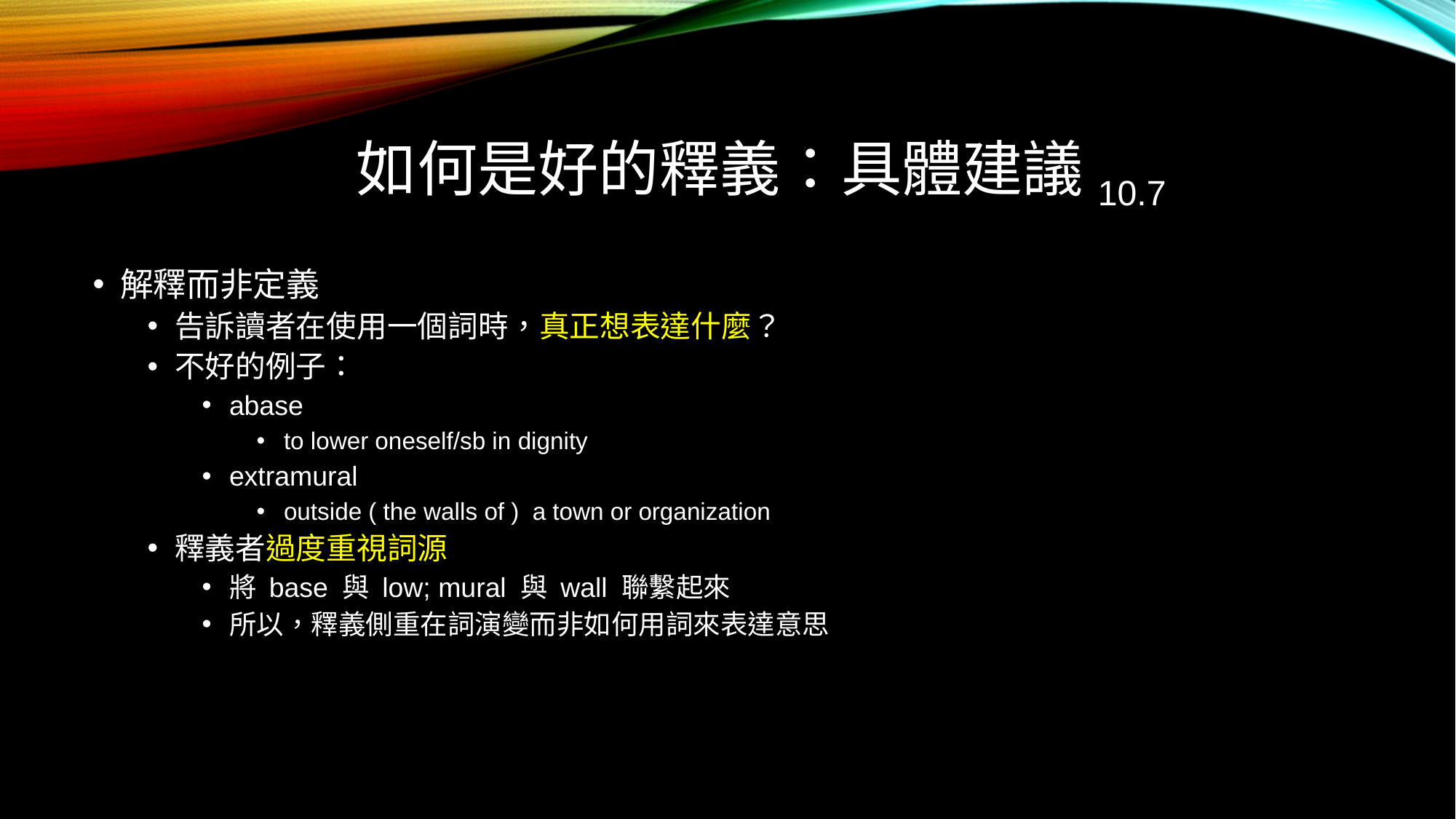

# 如何是好的釋義：具體建議10.7
解釋而非定義
告訴讀者在使用一個詞時，真正想表達什麼？
不好的例子：
abase
to lower oneself/sb in dignity
extramural
outside ( the walls of )  a town or organization
釋義者過度重視詞源
將 base 與 low; mural 與 wall 聯繫起來
所以，釋義側重在詞演變而非如何用詞來表達意思